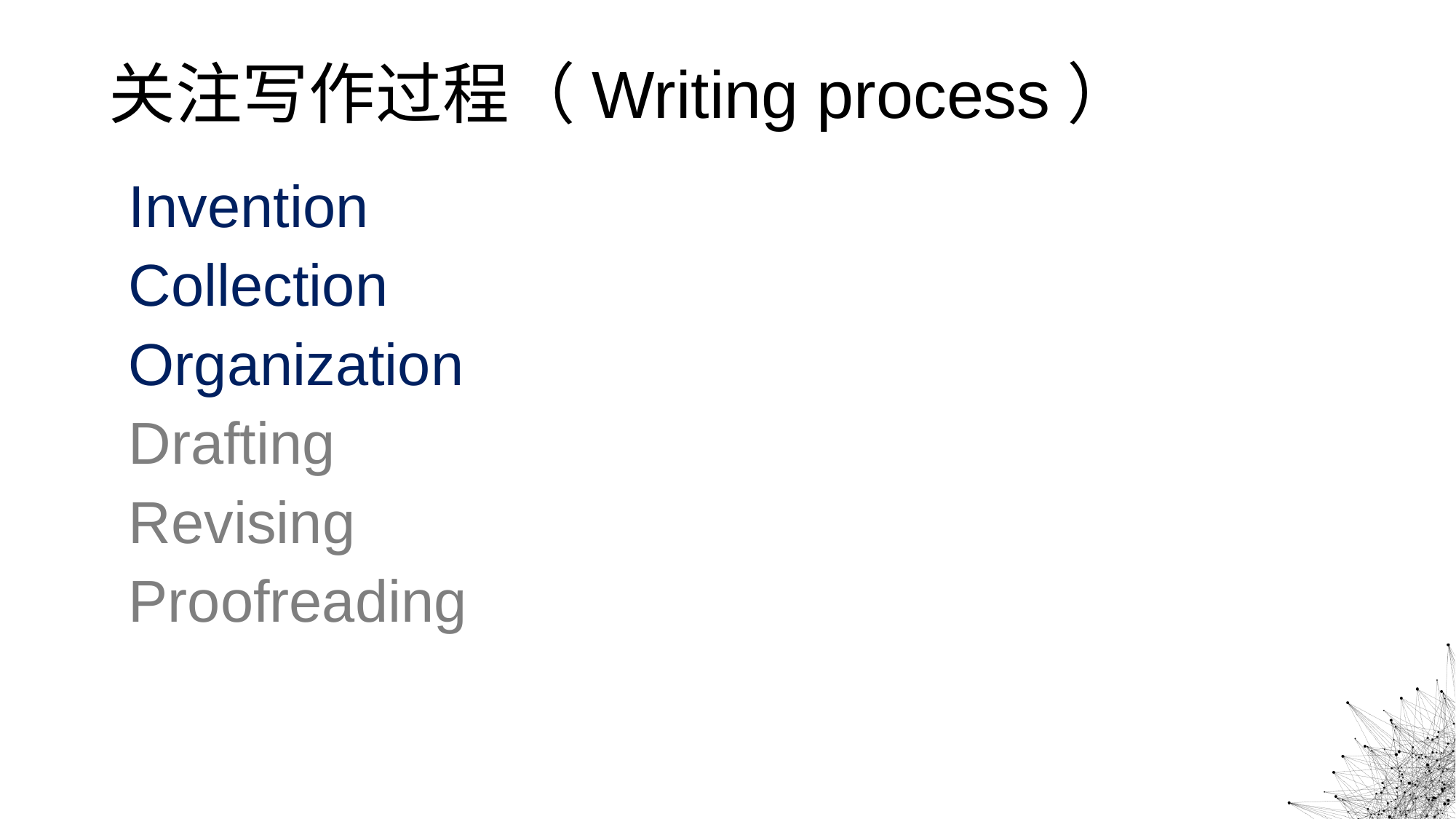

# 关注写作过程（Writing process）
Invention
Collection
Organization
Drafting
Revising
Proofreading